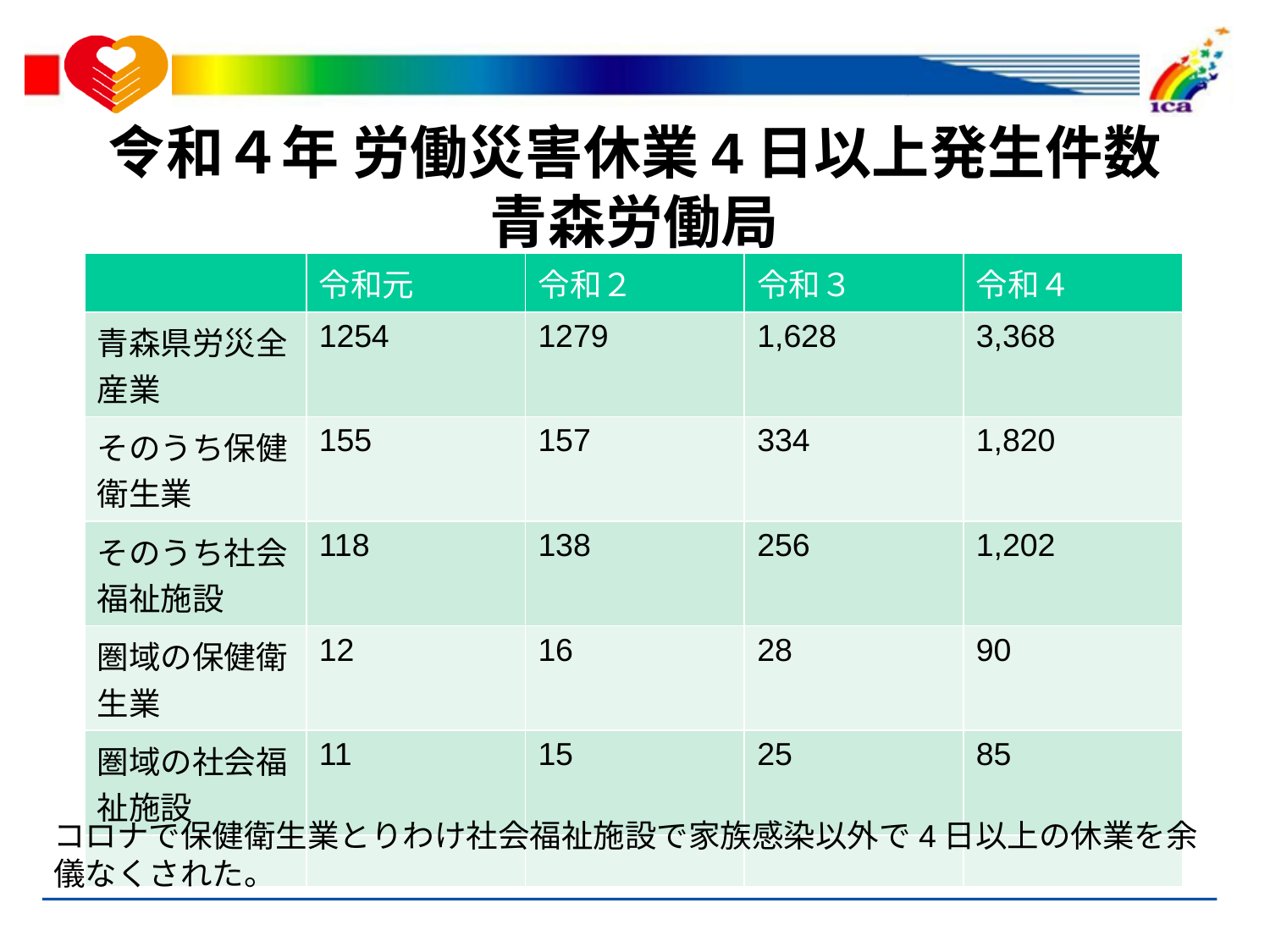

# 令和４年 労働災害休業4日以上発生件数 青森労働局
|  | 令和元 | 令和２ | 令和３ | 令和４ |
| --- | --- | --- | --- | --- |
| 青森県労災全産業 | 1254 | 1279 | 1,628 | 3,368 |
| そのうち保健衛生業 | 155 | 157 | 334 | 1,820 |
| そのうち社会福祉施設 | 118 | 138 | 256 | 1,202 |
| 圏域の保健衛生業 | 12 | 16 | 28 | 90 |
| 圏域の社会福祉施設 | 11 | 15 | 25 | 85 |
|  |  |  |  |  |
コロナで保健衛生業とりわけ社会福祉施設で家族感染以外で4日以上の休業を余儀なくされた。